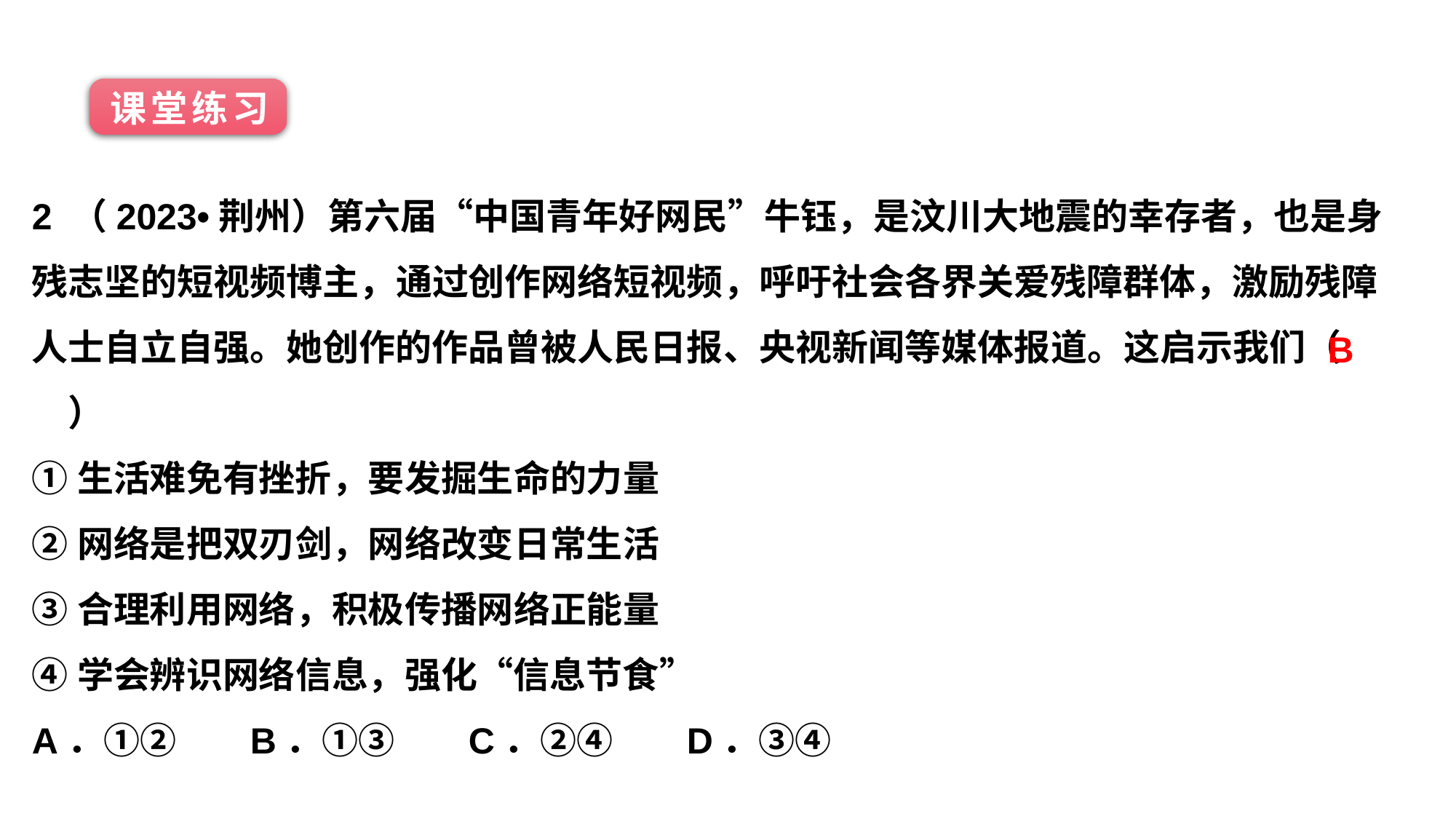

# 课堂练习
2 （2023•荆州）第六届“中国青年好网民”牛钰，是汶川大地震的幸存者，也是身残志坚的短视频博主，通过创作网络短视频，呼吁社会各界关爱残障群体，激励残障人士自立自强。她创作的作品曾被人民日报、央视新闻等媒体报道。这启示我们（　　）
①生活难免有挫折，要发掘生命的力量
②网络是把双刃剑，网络改变日常生活
③合理利用网络，积极传播网络正能量
④学会辨识网络信息，强化“信息节食”
A．①②	B．①③	C．②④	D．③④
B